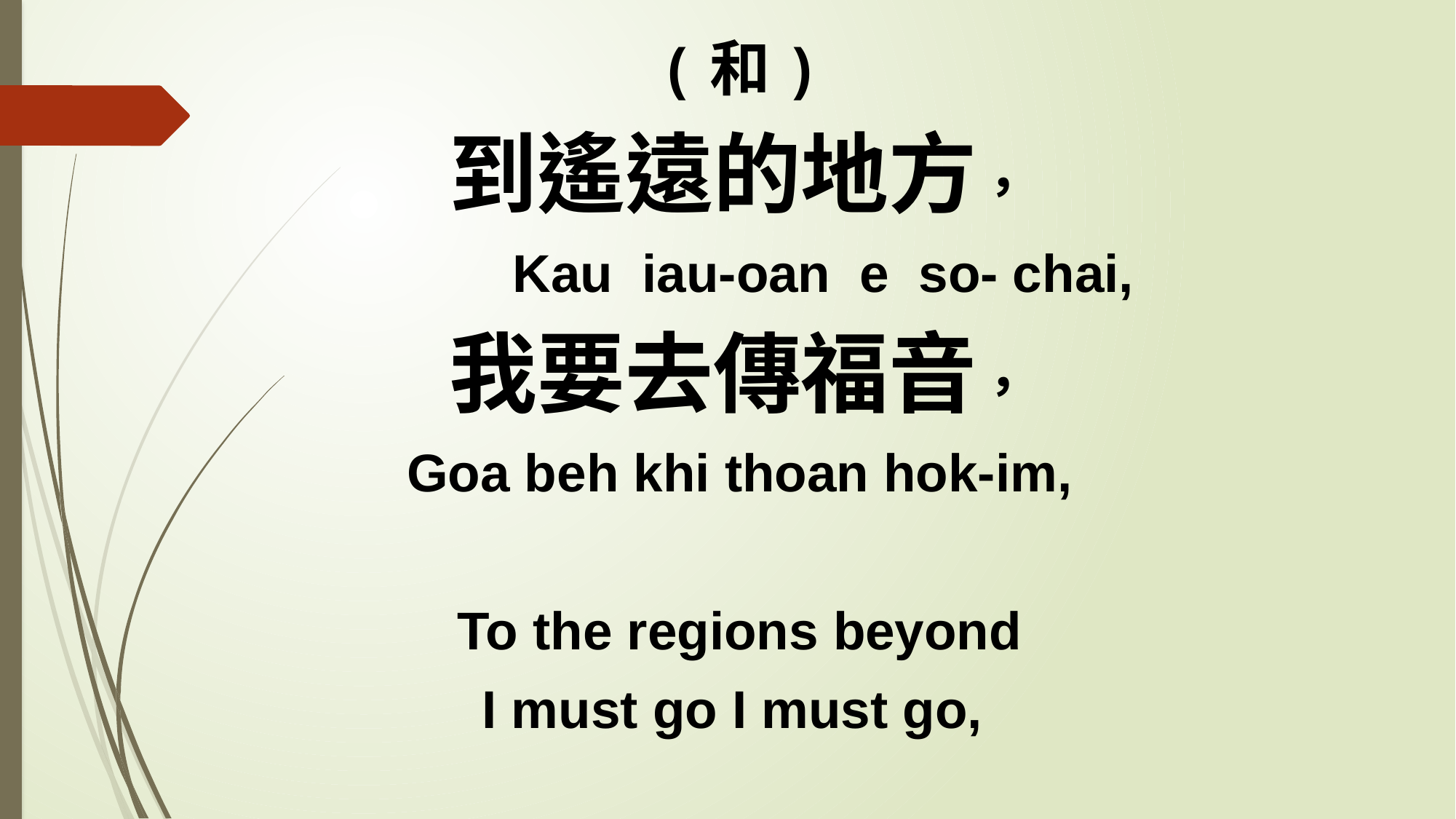

(和)
到遙遠的地方，
                      Kau  iau-oan  e  so- chai,
我要去傳福音，
Goa beh khi thoan hok-im,

To the regions beyond
I must go I must go,